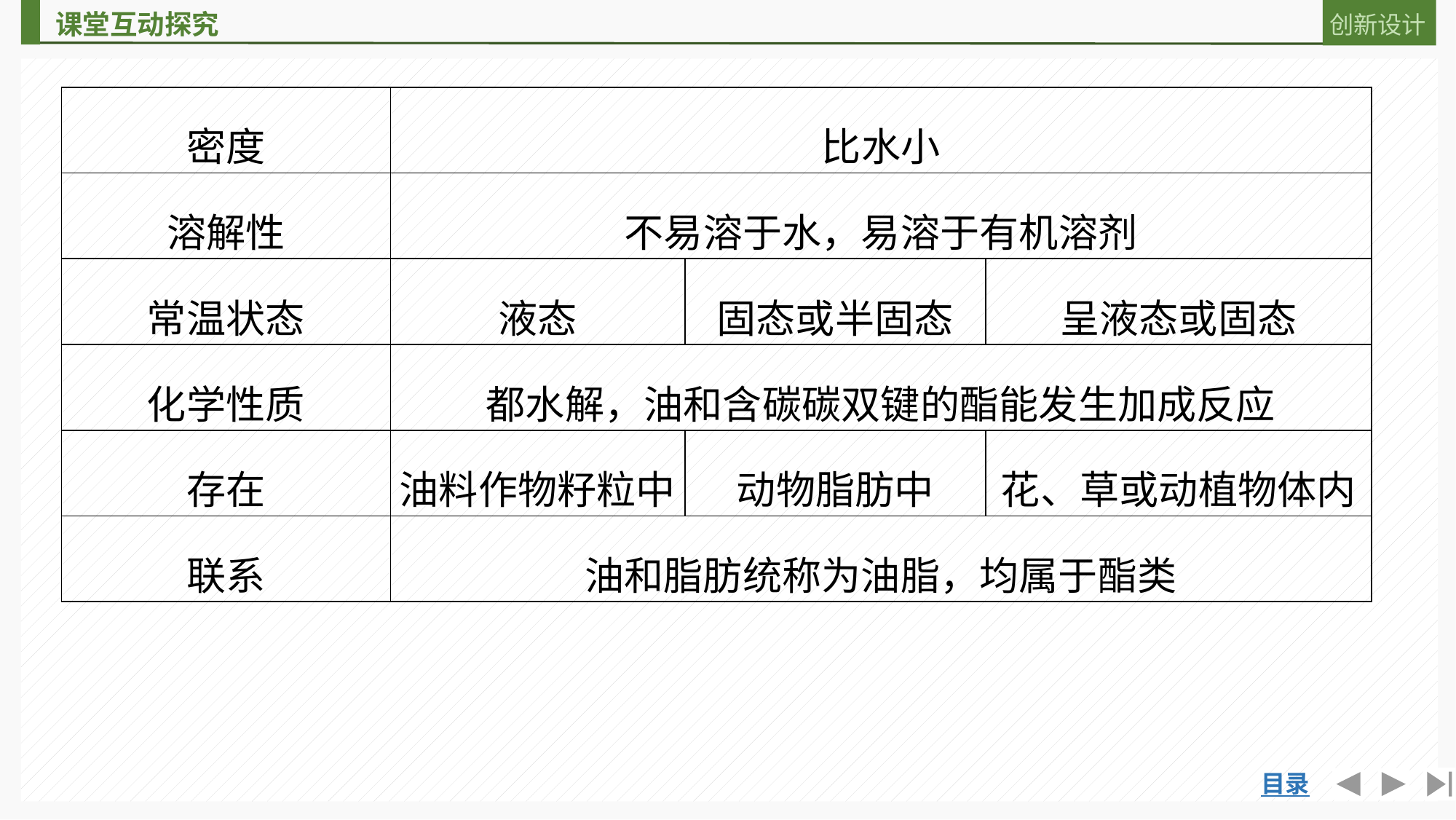

| 密度 | 比水小 |  |  |
| --- | --- | --- | --- |
| 溶解性 | 不易溶于水，易溶于有机溶剂 |  |  |
| 常温状态 | 液态 | 固态或半固态 | 呈液态或固态 |
| 化学性质 | 都水解，油和含碳碳双键的酯能发生加成反应 |  |  |
| 存在 | 油料作物籽粒中 | 动物脂肪中 | 花、草或动植物体内 |
| 联系 | 油和脂肪统称为油脂，均属于酯类 |  |  |